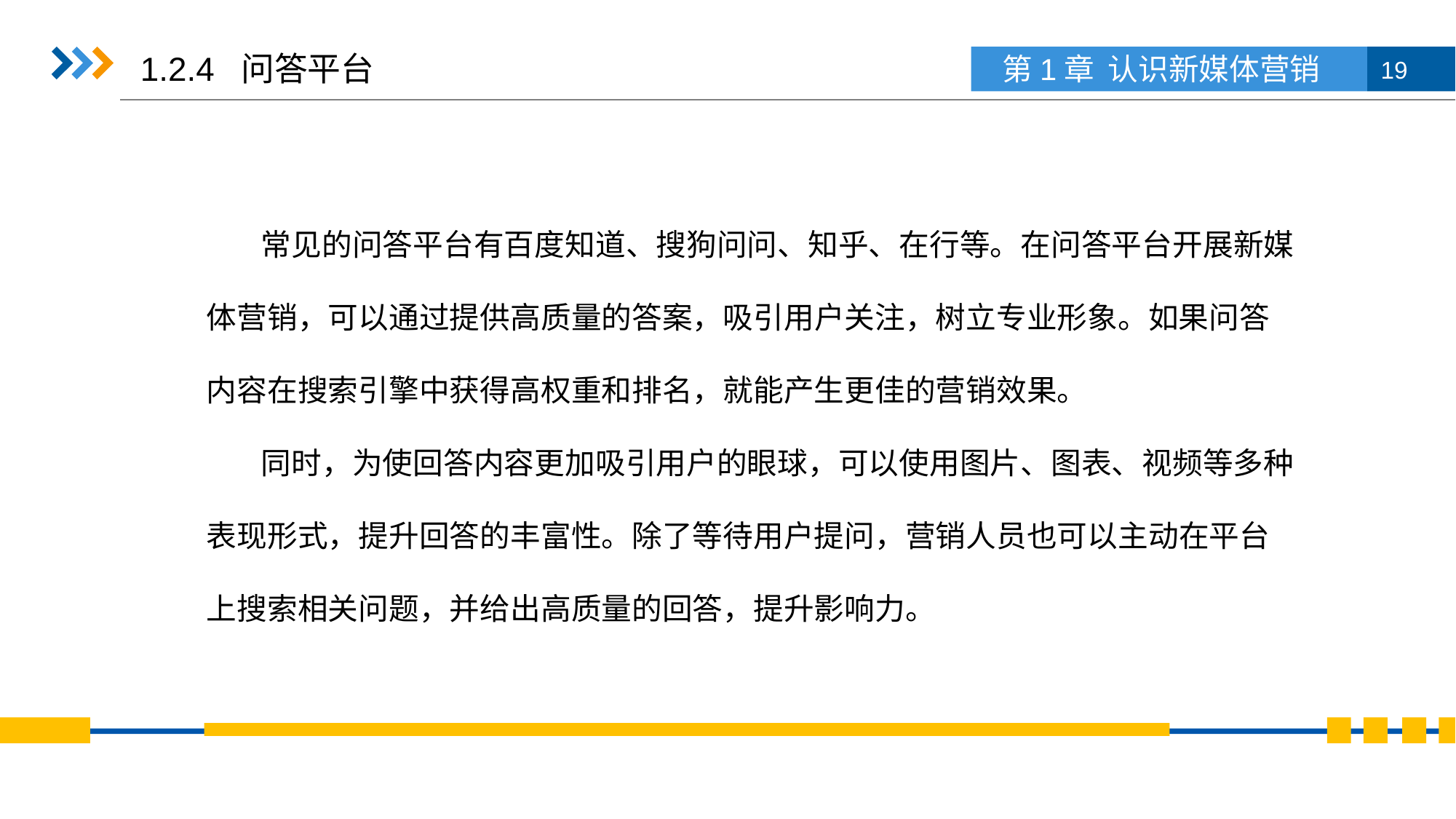

1.2.4  问答平台
常见的问答平台有百度知道、搜狗问问、知乎、在行等。在问答平台开展新媒体营销，可以通过提供高质量的答案，吸引用户关注，树立专业形象。如果问答内容在搜索引擎中获得高权重和排名，就能产生更佳的营销效果。
同时，为使回答内容更加吸引用户的眼球，可以使用图片、图表、视频等多种表现形式，提升回答的丰富性。除了等待用户提问，营销人员也可以主动在平台上搜索相关问题，并给出高质量的回答，提升影响力。